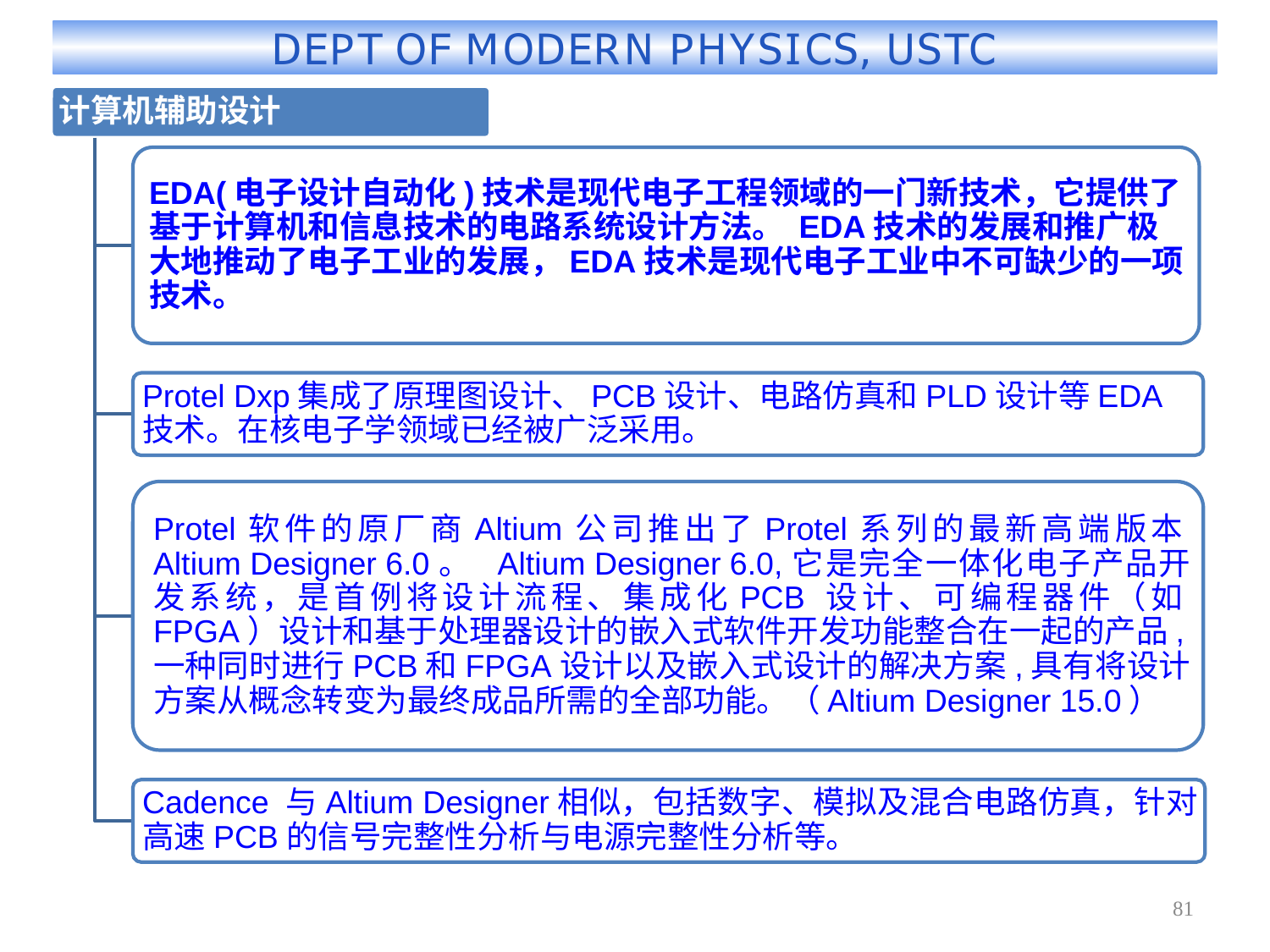

# 计算机辅助设计
计算机辅助设计
EDA(电子设计自动化)技术是现代电子工程领域的一门新技术，它提供了基于计算机和信息技术的电路系统设计方法。 EDA技术的发展和推广极大地推动了电子工业的发展，EDA技术是现代电子工业中不可缺少的一项技术。
Protel Dxp集成了原理图设计、PCB设计、电路仿真和PLD设计等EDA技术。在核电子学领域已经被广泛采用。
Protel软件的原厂商Altium公司推出了Protel系列的最新高端版本Altium Designer 6.0。  Altium Designer 6.0,它是完全一体化电子产品开发系统，是首例将设计流程、集成化PCB 设计、可编程器件（如FPGA）设计和基于处理器设计的嵌入式软件开发功能整合在一起的产品,一种同时进行PCB和FPGA设计以及嵌入式设计的解决方案,具有将设计方案从概念转变为最终成品所需的全部功能。（Altium Designer 15.0）
Cadence 与Altium Designer相似，包括数字、模拟及混合电路仿真，针对高速PCB的信号完整性分析与电源完整性分析等。
81